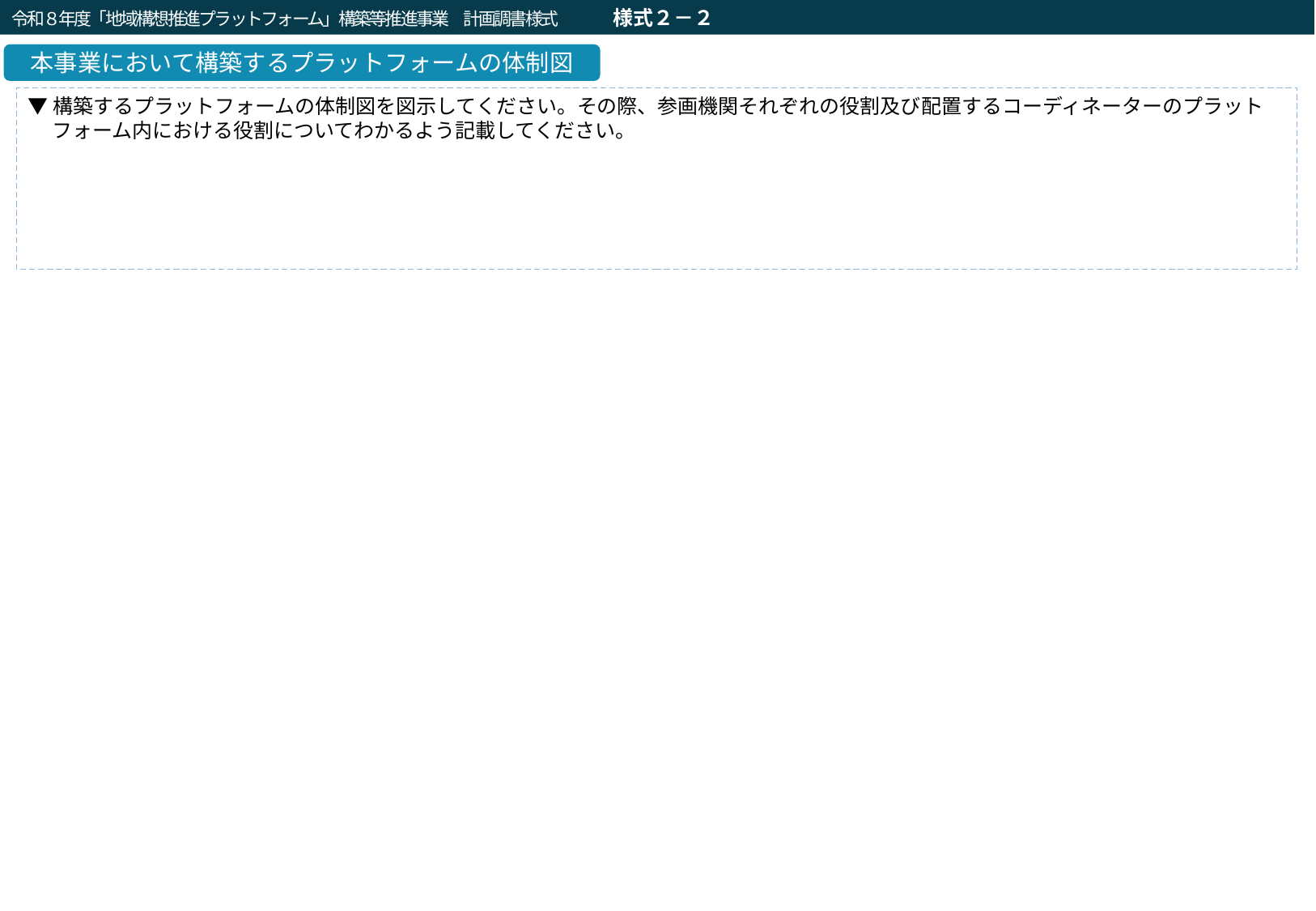

令和８年度「地域構想推進プラットフォーム」構築等推進事業　計画調書様式　　　様式２－２
令和２年度「就職・転職支援のための大学リカレント教育推進事業（就職・転職支援のためのリカレント教育プログラムの開発・実施）」企画提案書（a：求職支援）(P2)
本事業において構築するプラットフォームの体制図
▼構築するプラットフォームの体制図を図示してください。その際、参画機関それぞれの役割及び配置するコーディネーターのプラットフォーム内における役割についてわかるよう記載してください。